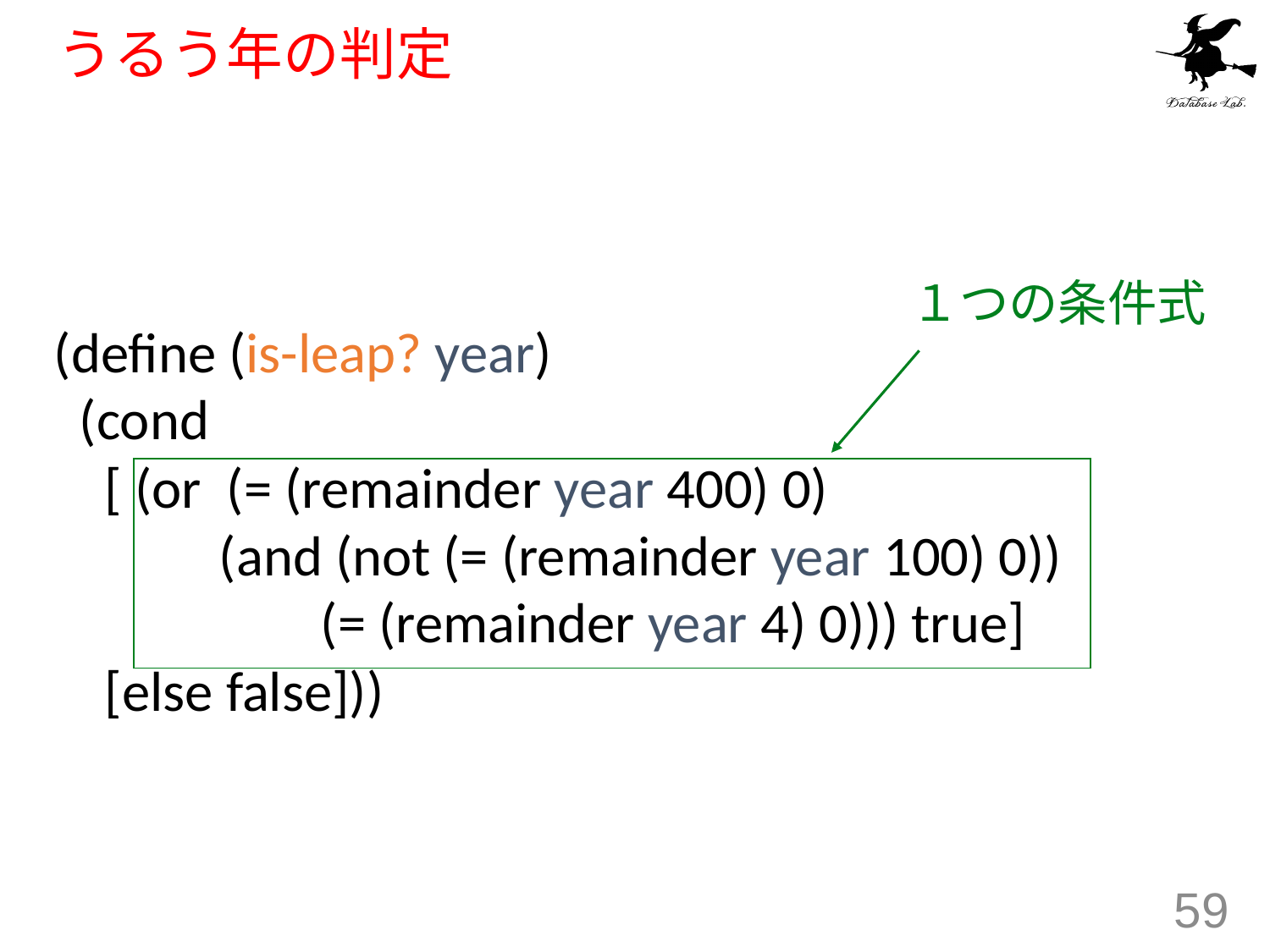

# うるう年の判定
１つの条件式
(define (is-leap? year)
  (cond
    [ (or  (= (remainder year 400) 0)
             (and (not (= (remainder year 100) 0))
                     (= (remainder year 4) 0))) true]
    [else false]))

59